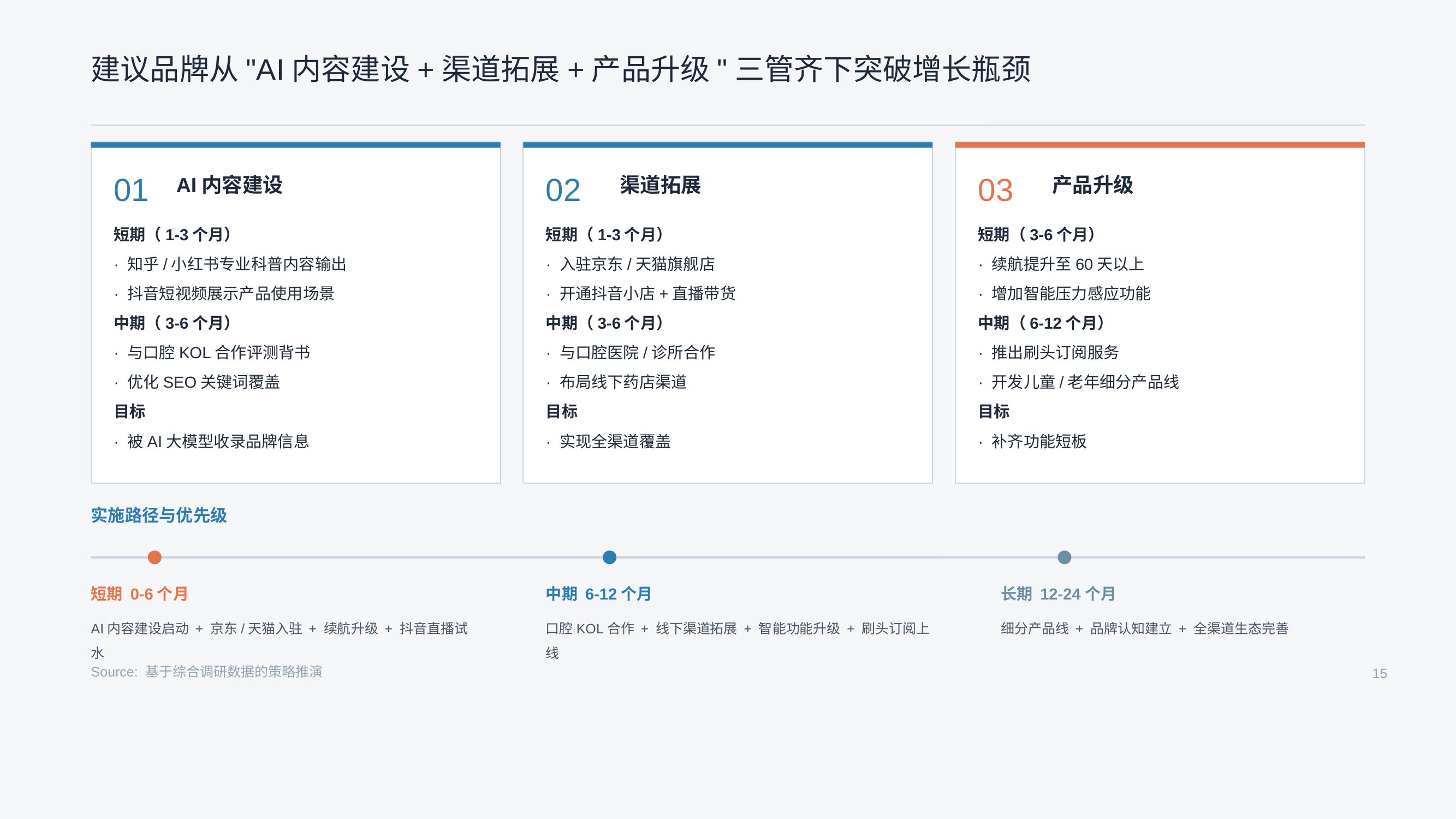

建议品牌从"AI内容建设+渠道拓展+产品升级"三管齐下突破增长瓶颈

01
AI内容建设
02
渠道拓展
03
产品升级
短期（1-3个月）
· 知乎/小红书专业科普内容输出
· 抖音短视频展示产品使用场景
中期（3-6个月）
· 与口腔KOL合作评测背书
· 优化SEO关键词覆盖
目标
· 被AI大模型收录品牌信息
短期（1-3个月）
· 入驻京东/天猫旗舰店
· 开通抖音小店+直播带货
中期（3-6个月）
· 与口腔医院/诊所合作
· 布局线下药店渠道
目标
· 实现全渠道覆盖
短期（3-6个月）
· 续航提升至60天以上
· 增加智能压力感应功能
中期（6-12个月）
· 推出刷头订阅服务
· 开发儿童/老年细分产品线
目标
· 补齐功能短板
实施路径与优先级

短期 0-6个月
中期 6-12个月
长期 12-24个月
AI内容建设启动 + 京东/天猫入驻 + 续航升级 + 抖音直播试水
口腔KOL合作 + 线下渠道拓展 + 智能功能升级 + 刷头订阅上线
细分产品线 + 品牌认知建立 + 全渠道生态完善
Source: 基于综合调研数据的策略推演
15